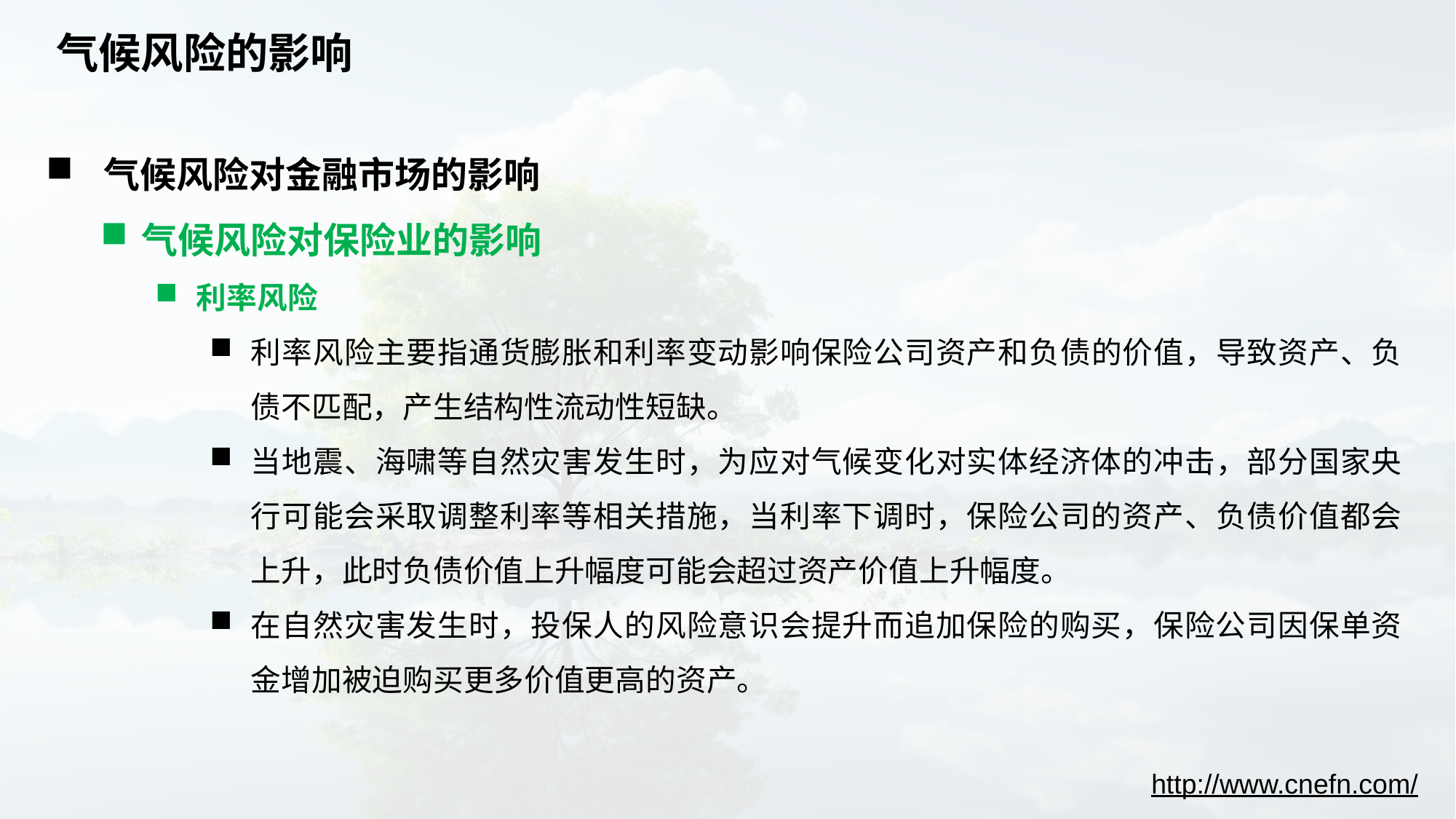

# 气候风险的影响
 气候风险对金融市场的影响
气候风险对保险业的影响
利率风险
利率风险主要指通货膨胀和利率变动影响保险公司资产和负债的价值，导致资产、负债不匹配，产生结构性流动性短缺。
当地震、海啸等自然灾害发生时，为应对气候变化对实体经济体的冲击，部分国家央行可能会采取调整利率等相关措施，当利率下调时，保险公司的资产、负债价值都会上升，此时负债价值上升幅度可能会超过资产价值上升幅度。
在自然灾害发生时，投保人的风险意识会提升而追加保险的购买，保险公司因保单资金增加被迫购买更多价值更高的资产。